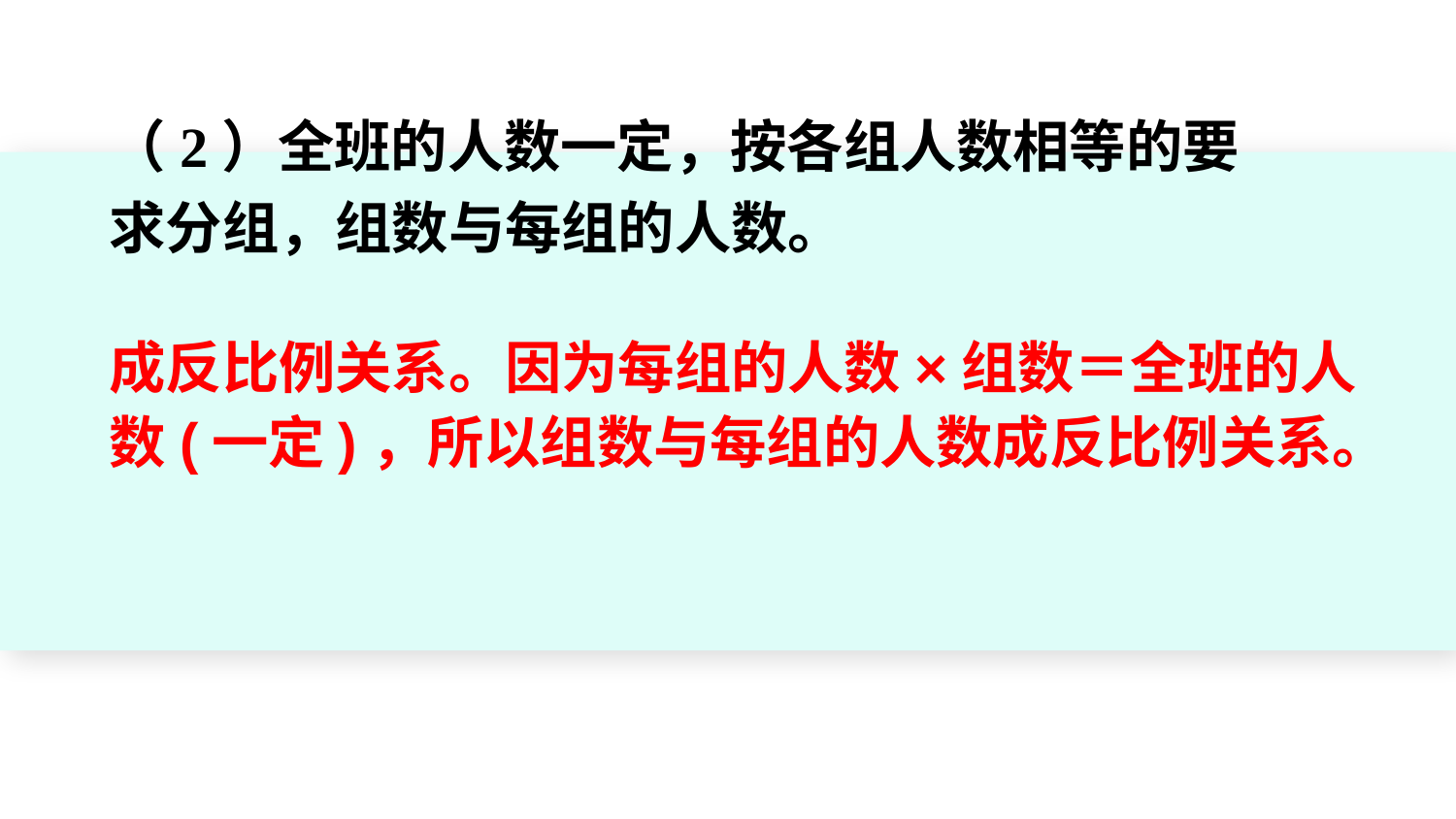

（2）全班的人数一定，按各组人数相等的要求分组，组数与每组的人数。
成反比例关系。因为每组的人数×组数＝全班的人数(一定)，所以组数与每组的人数成反比例关系。